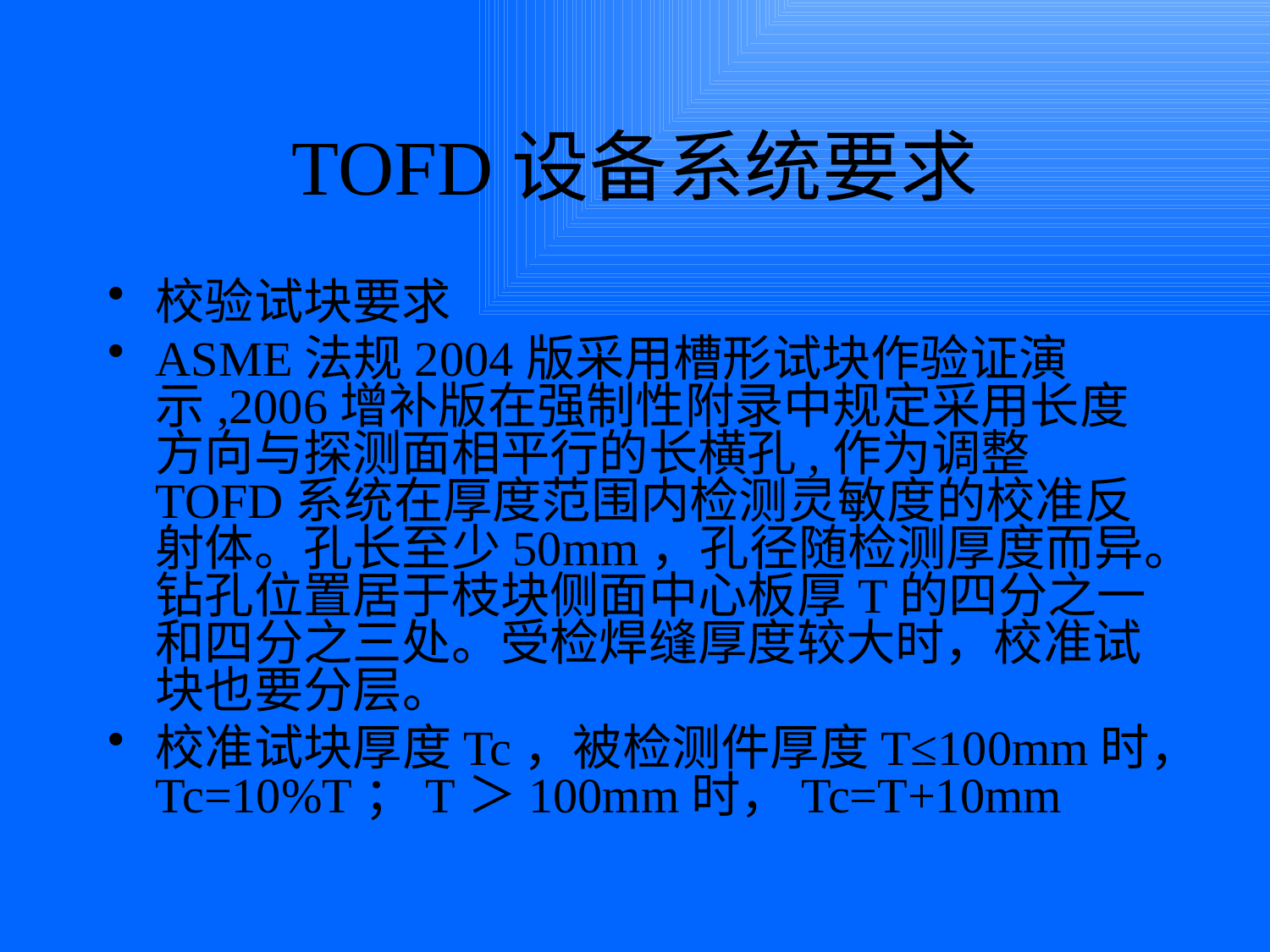

# TOFD设备系统要求
校验试块要求
ASME法规2004版采用槽形试块作验证演示,2006增补版在强制性附录中规定采用长度方向与探测面相平行的长横孔,作为调整TOFD系统在厚度范围内检测灵敏度的校准反射体。孔长至少50mm，孔径随检测厚度而异。钻孔位置居于枝块侧面中心板厚T的四分之一和四分之三处。受检焊缝厚度较大时，校准试块也要分层。
校准试块厚度Tc，被检测件厚度T≤100mm时，Tc=10%T；T＞100mm时，Tc=T+10mm